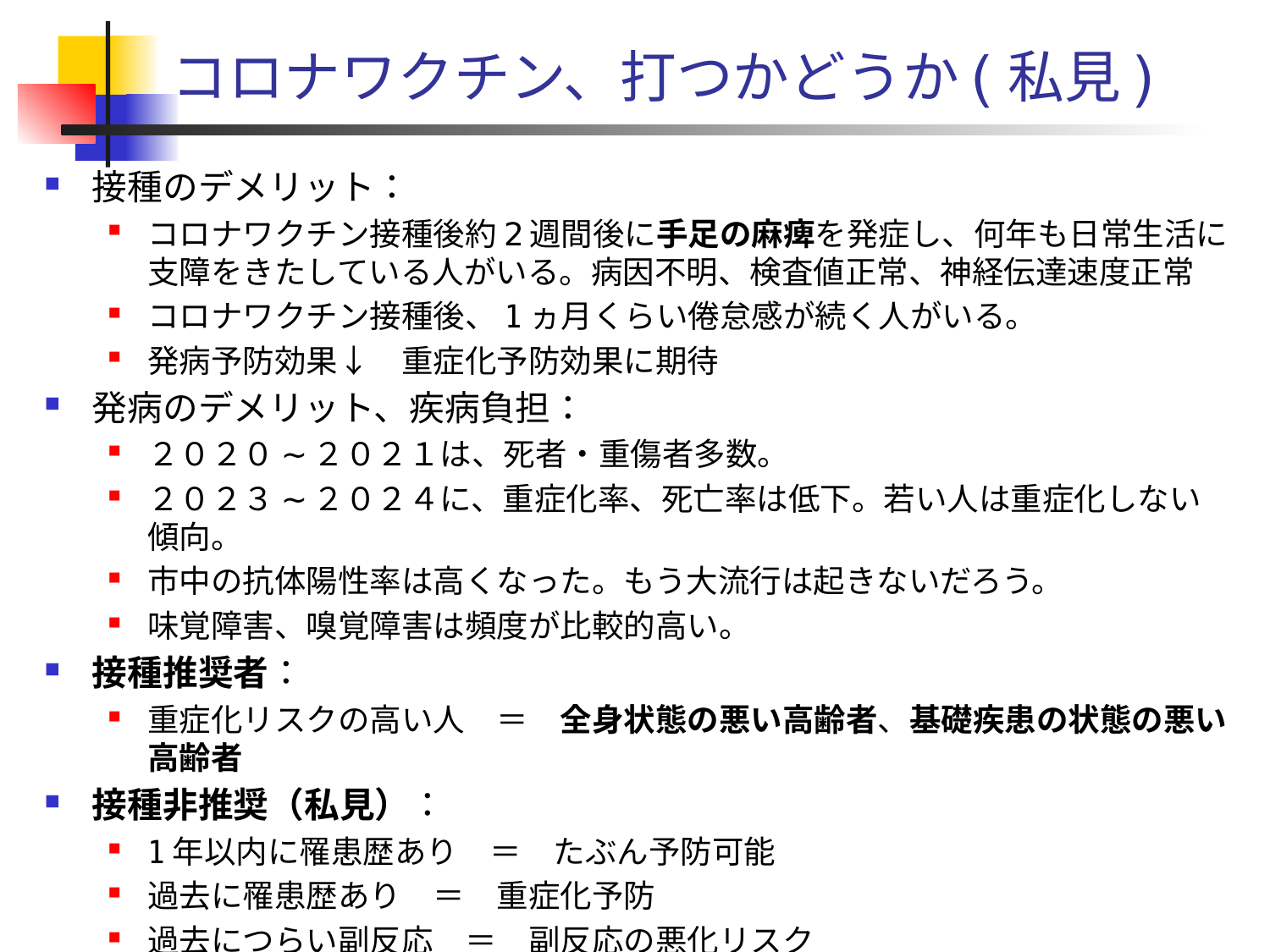

# コロナワクチン、打つかどうか(私見)
接種のデメリット：
コロナワクチン接種後約2週間後に手足の麻痺を発症し、何年も日常生活に支障をきたしている人がいる。病因不明、検査値正常、神経伝達速度正常
コロナワクチン接種後、1ヵ月くらい倦怠感が続く人がいる。
発病予防効果↓　重症化予防効果に期待
発病のデメリット、疾病負担：
２０２０~２０２１は、死者・重傷者多数。
２０２３~２０２４に、重症化率、死亡率は低下。若い人は重症化しない傾向。
市中の抗体陽性率は高くなった。もう大流行は起きないだろう。
味覚障害、嗅覚障害は頻度が比較的高い。
接種推奨者：
重症化リスクの高い人　＝　全身状態の悪い高齢者、基礎疾患の状態の悪い高齢者
接種非推奨（私見）：
1年以内に罹患歴あり　＝　たぶん予防可能
過去に罹患歴あり　＝　重症化予防
過去につらい副反応　＝　副反応の悪化リスク